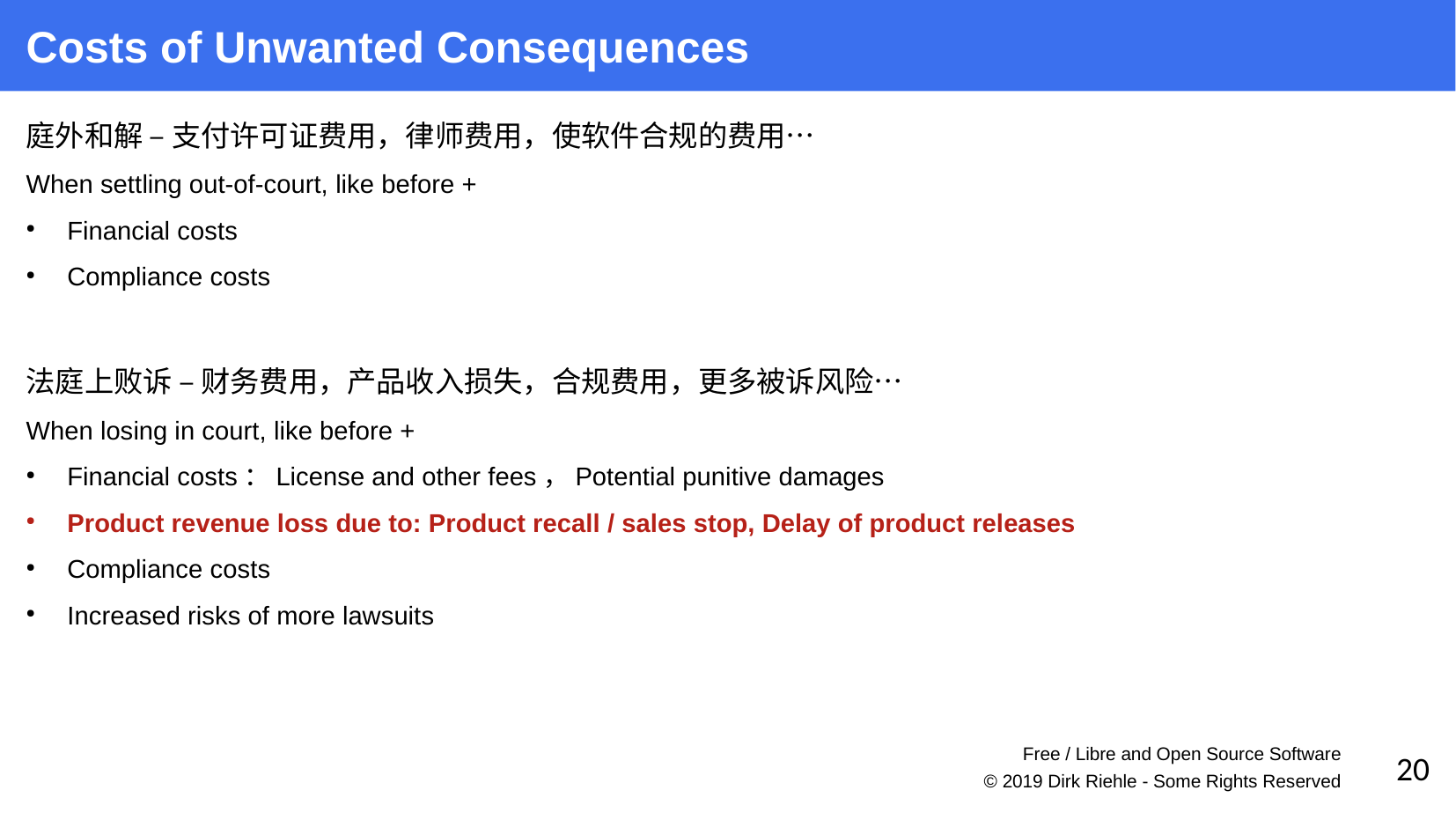

Costs of Unwanted Consequences
庭外和解 – 支付许可证费用，律师费用，使软件合规的费用…
When settling out-of-court, like before +
Financial costs
Compliance costs

法庭上败诉 – 财务费用，产品收入损失，合规费用，更多被诉风险…
When losing in court, like before +
Financial costs：License and other fees，Potential punitive damages
Product revenue loss due to: Product recall / sales stop, Delay of product releases
Compliance costs
Increased risks of more lawsuits
Free / Libre and Open Source Software
20
© 2019 Dirk Riehle - Some Rights Reserved